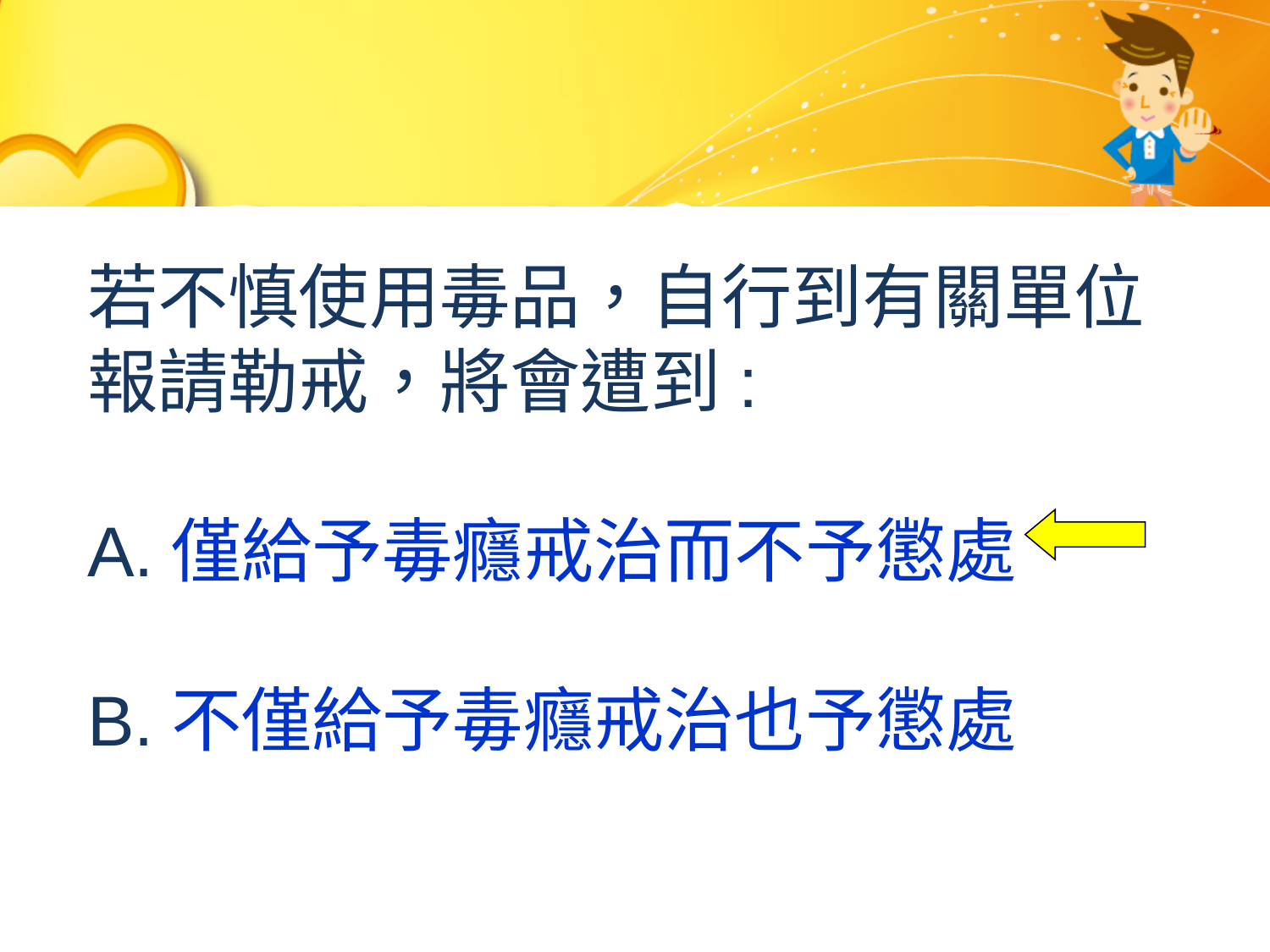

若不慎使用毒品，自行到有關單位報請勒戒，將會遭到:

A.僅給予毒癮戒治而不予懲處

B.不僅給予毒癮戒治也予懲處